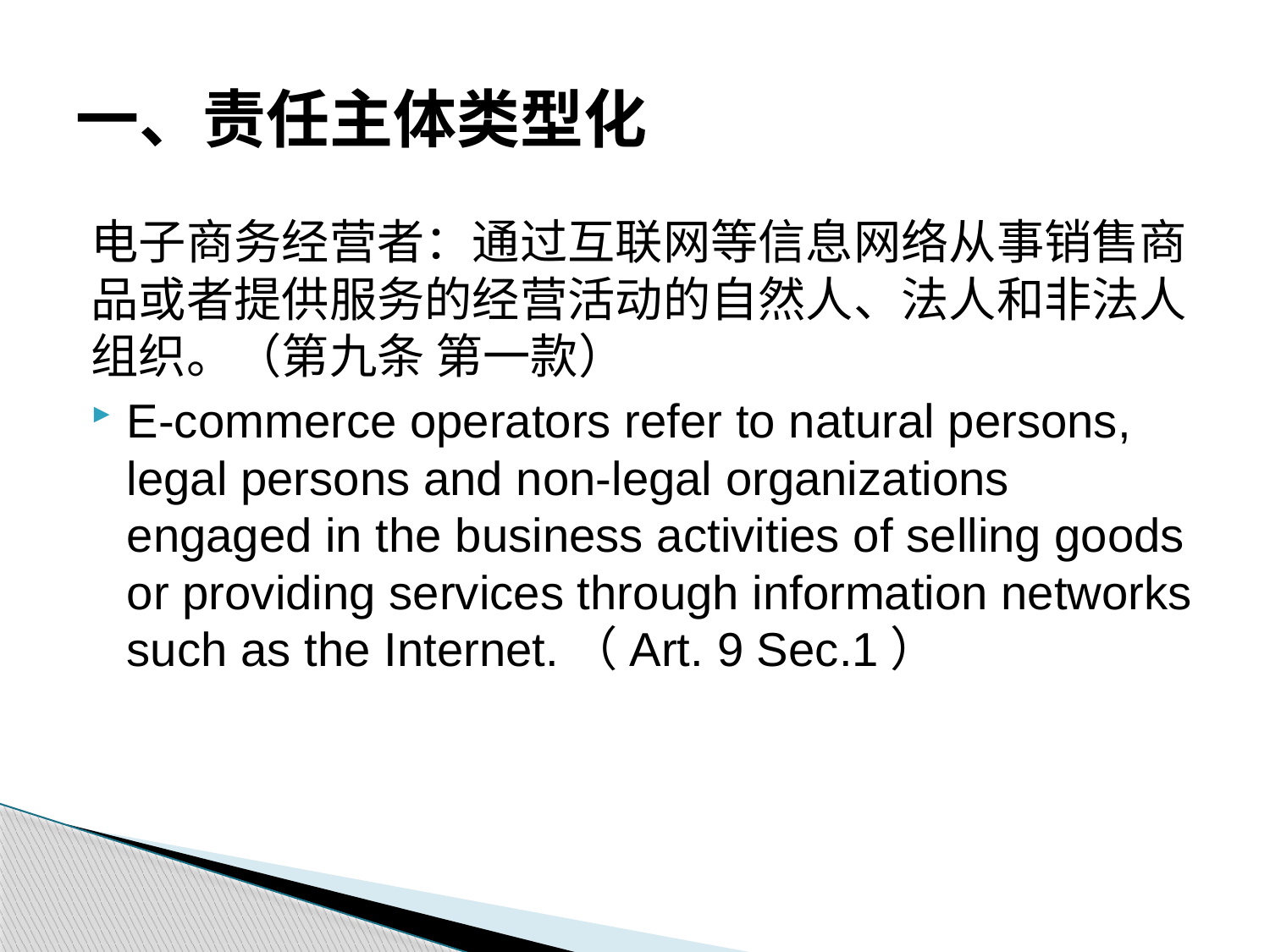

# 一、责任主体类型化
电子商务经营者：通过互联网等信息网络从事销售商品或者提供服务的经营活动的自然人、法人和非法人组织。（第九条 第一款）
E-commerce operators refer to natural persons, legal persons and non-legal organizations engaged in the business activities of selling goods or providing services through information networks such as the Internet.（Art. 9 Sec.1）